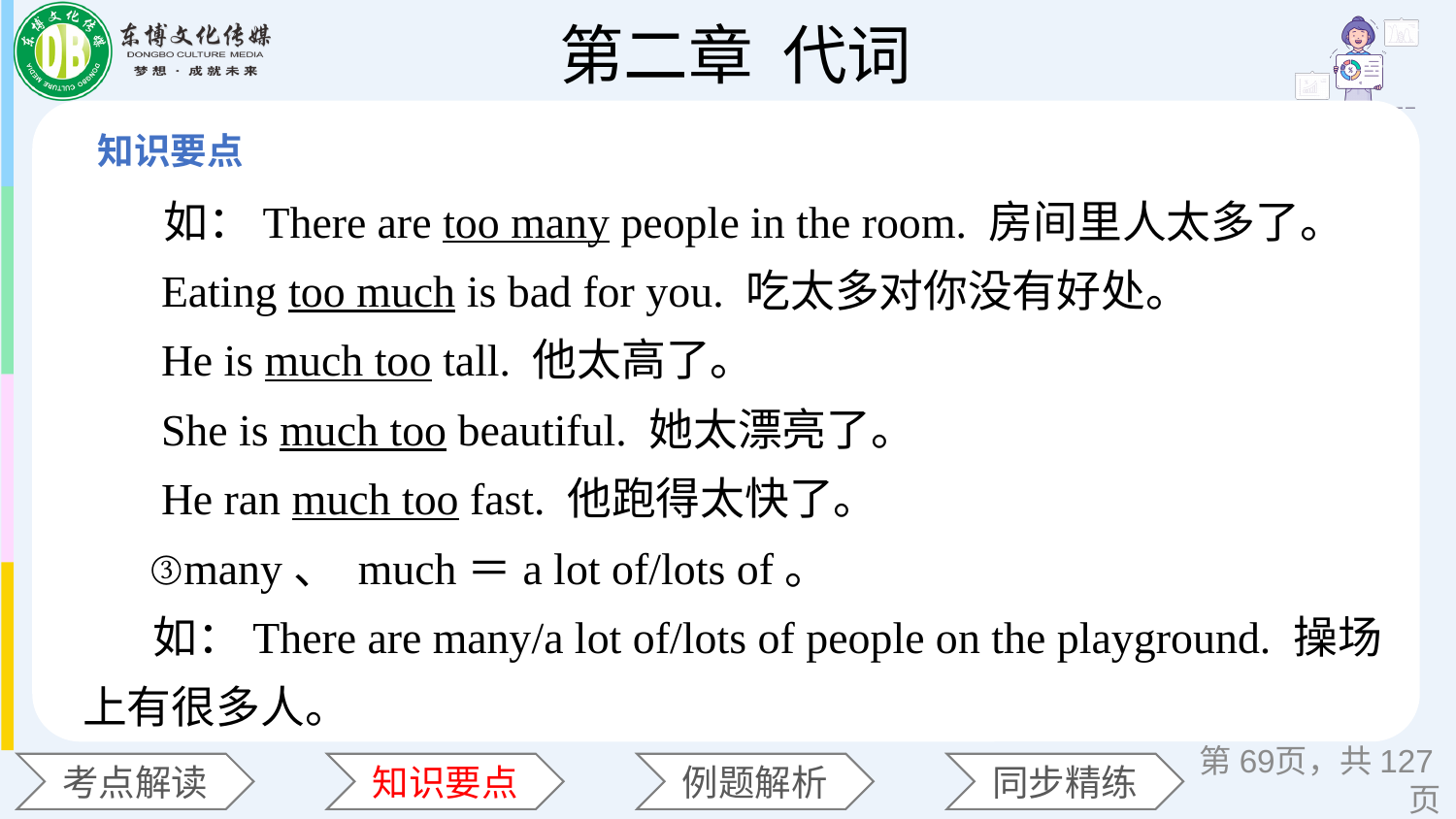

如：There are too many people in the room. 房间里人太多了。
       Eating too much is bad for you. 吃太多对你没有好处。
       He is much too tall. 他太高了。
       She is much too beautiful. 她太漂亮了。
       He ran much too fast. 他跑得太快了。
      ③many、 much＝a lot of/lots of。
      如：There are many/a lot of/lots of people on the playground. 操场上有很多人。

第69页，共127页